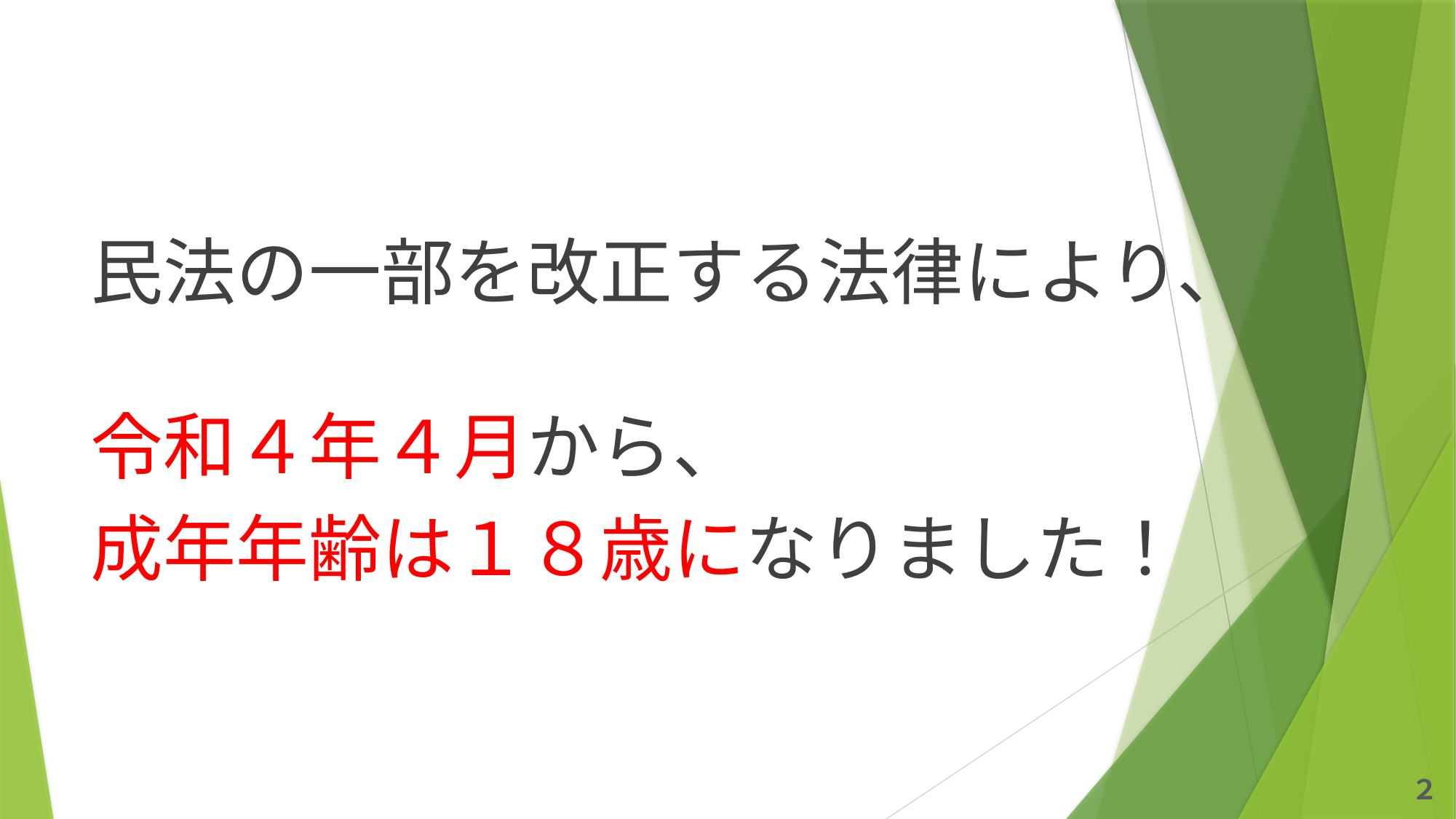

民法の一部を改正する法律により、
令和４年４月から、
成年年齢は１８歳になりました！
２